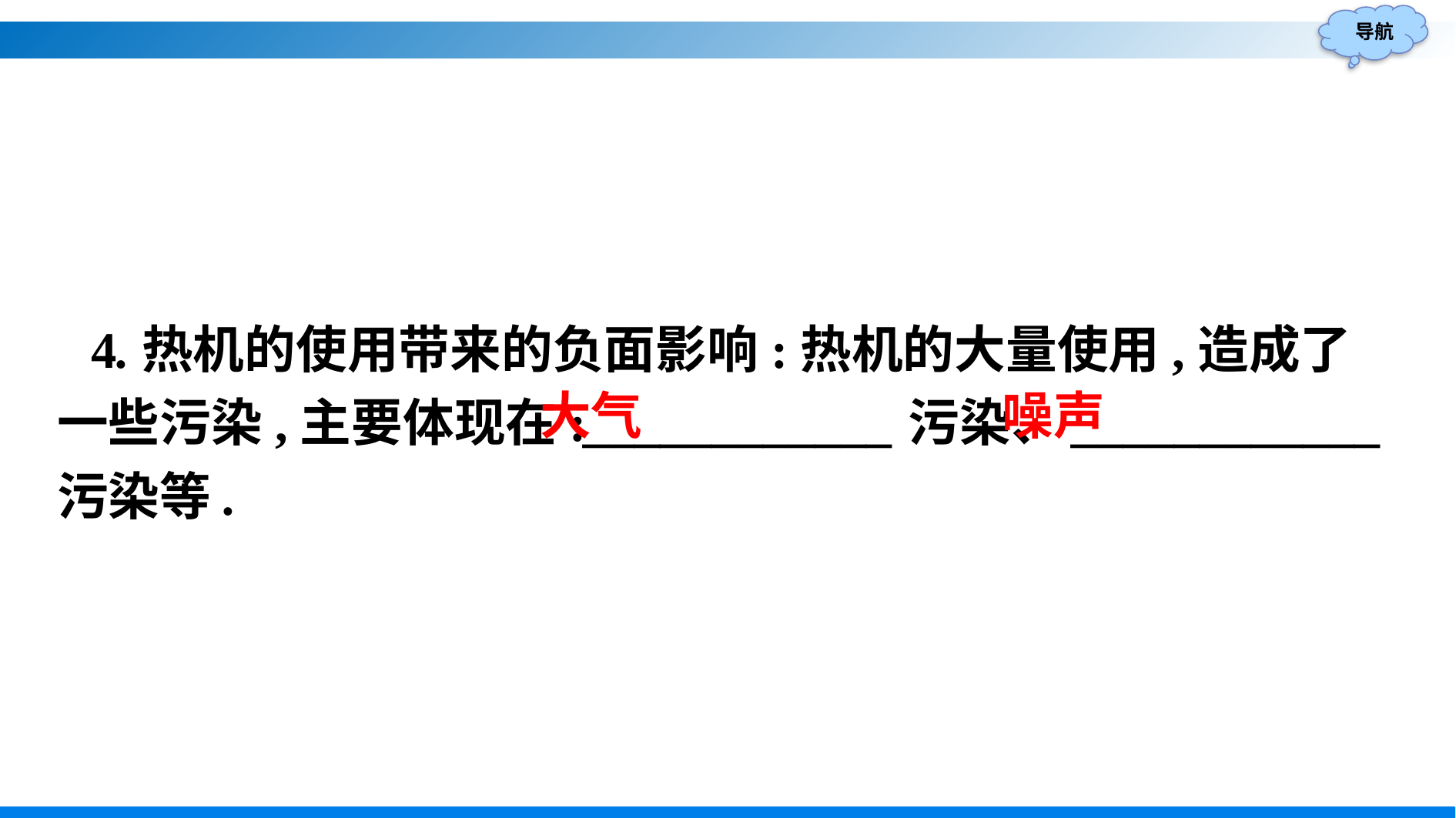

4.热机的使用带来的负面影响:热机的大量使用,造成了一些污染,主要体现在:____________污染、____________污染等.
大气
噪声